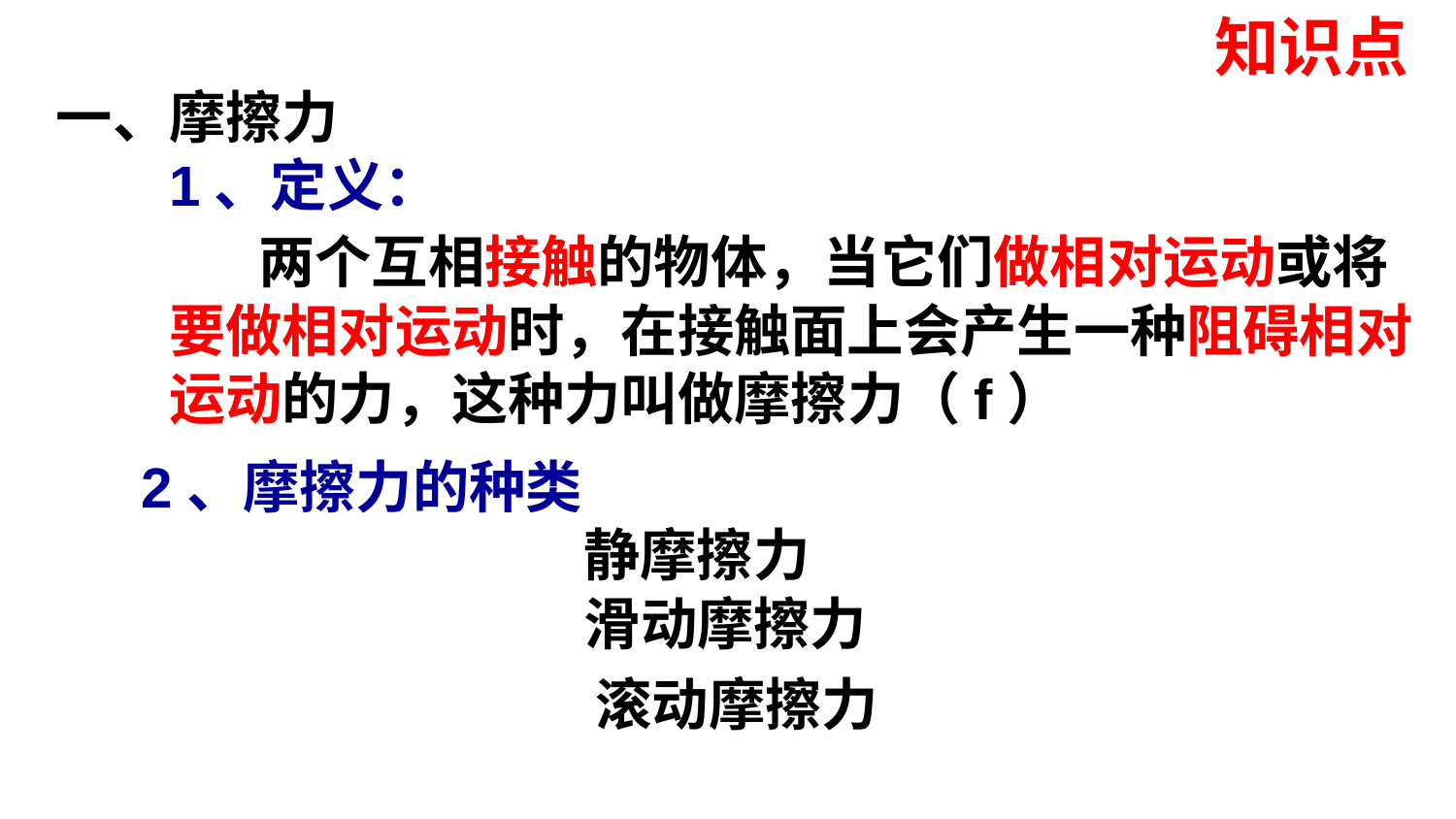

知识点
一、摩擦力
1、定义：
     两个互相接触的物体，当它们做相对运动或将要做相对运动时，在接触面上会产生一种阻碍相对运动的力，这种力叫做摩擦力（f）

2、摩擦力的种类
静摩擦力
滑动摩擦力
滚动摩擦力